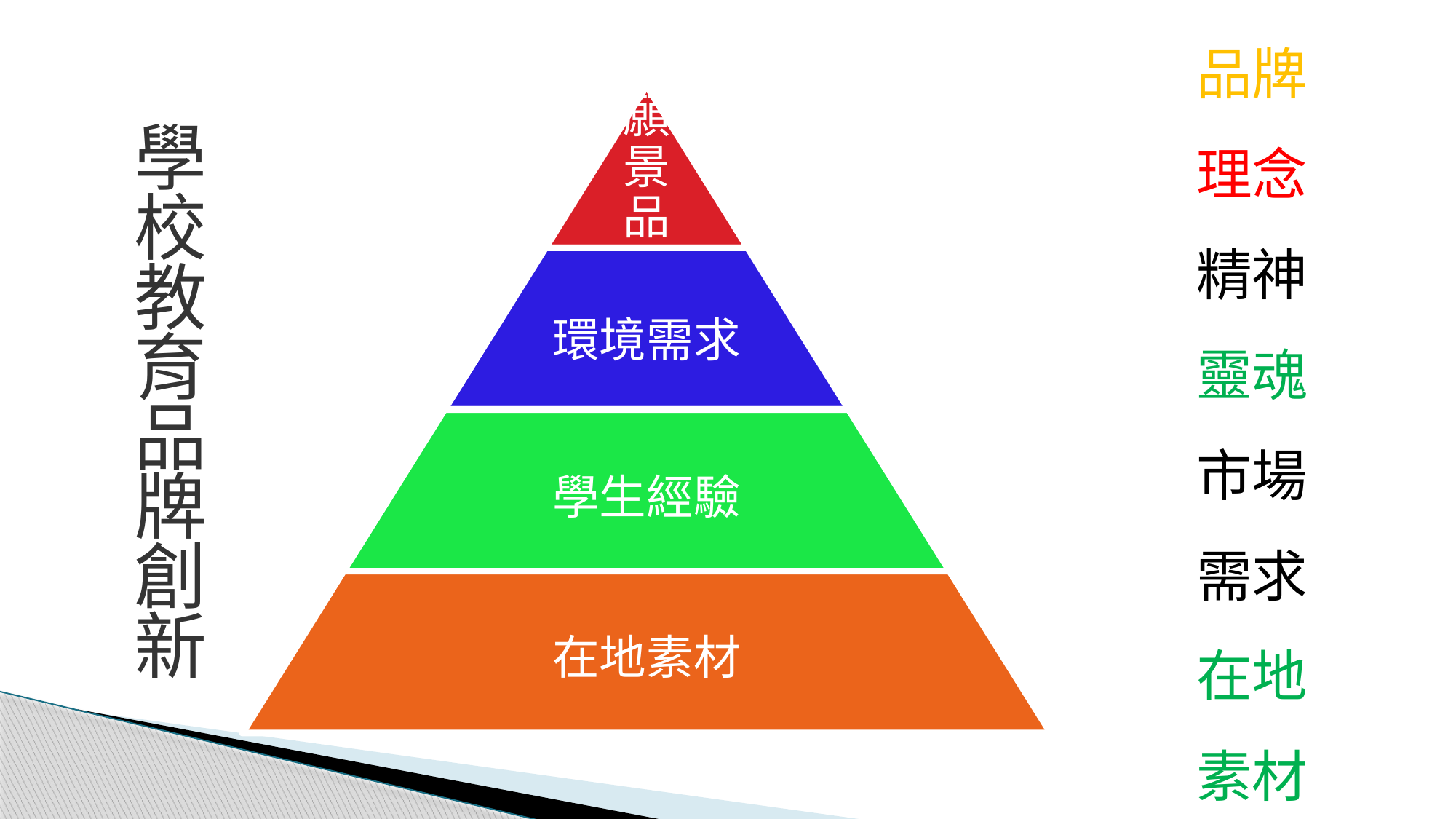

品牌
理念
精神
靈魂
市場
需求
在地
素材

願景品牌
環境需求
學生經驗
在地素材
學
校
教
育
品
牌
創
新